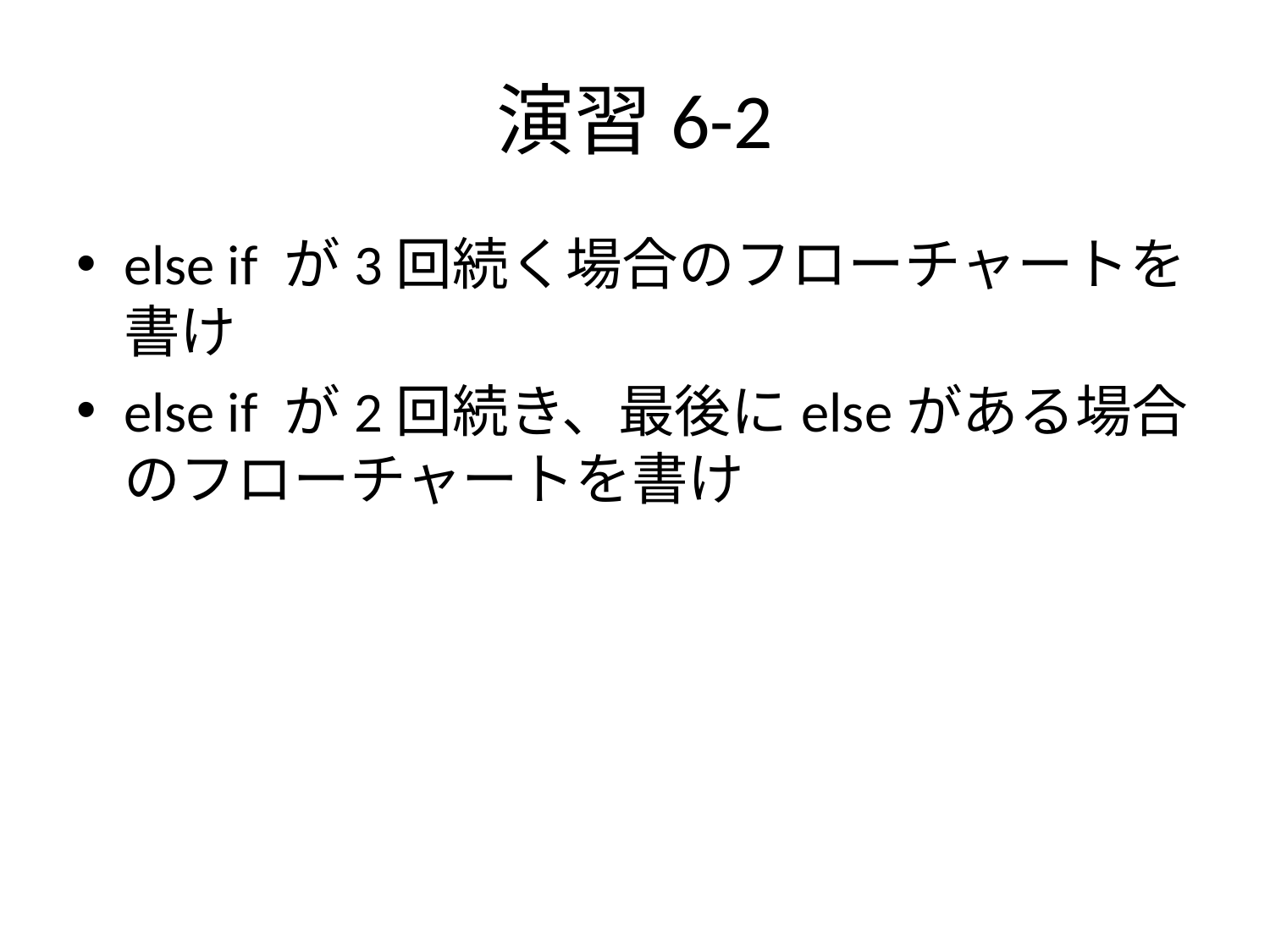

# 演習6-2
else if が3回続く場合のフローチャートを書け
else if が2回続き、最後にelseがある場合のフローチャートを書け